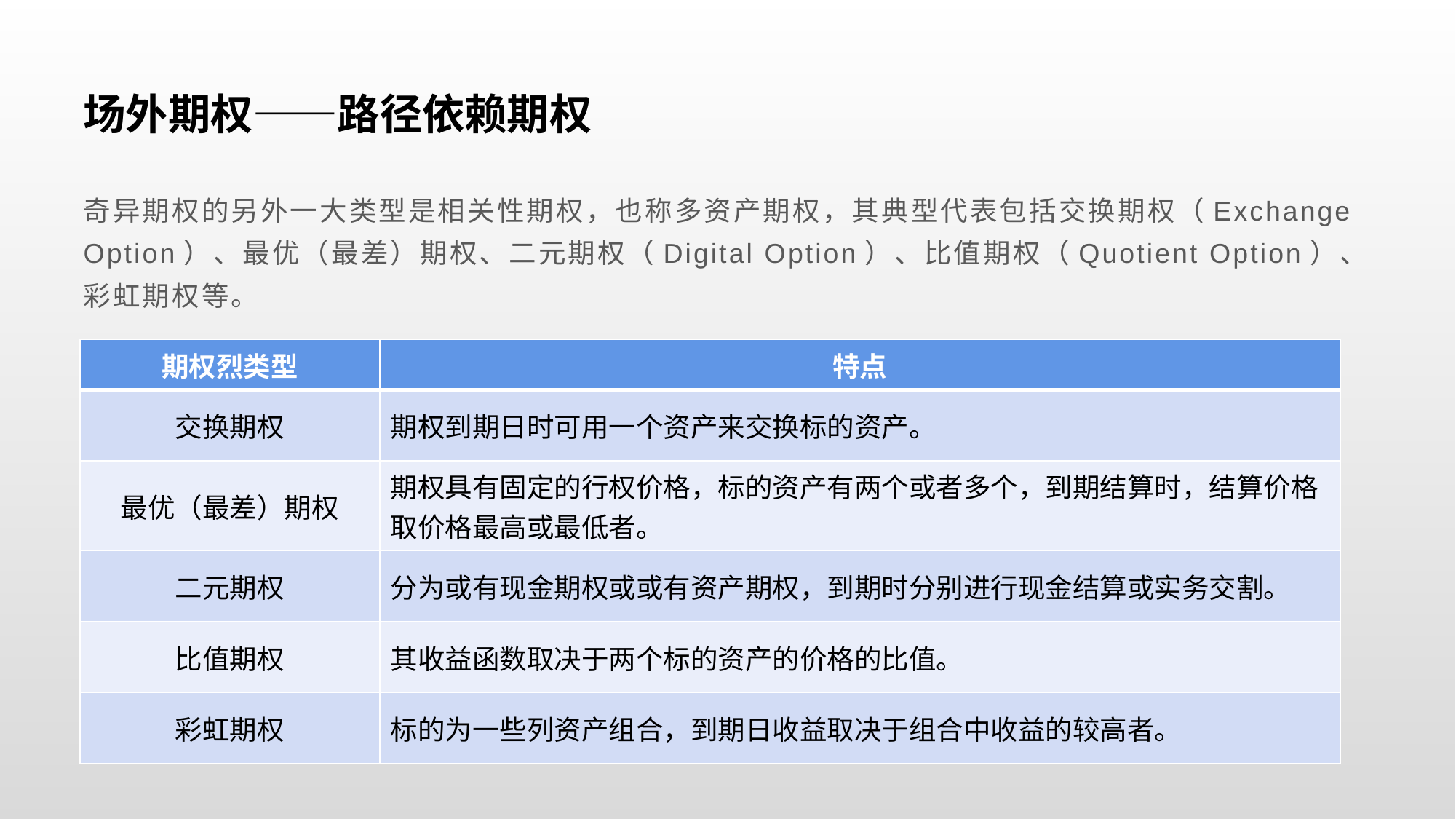

# 场外期权——路径依赖期权
奇异期权的另外一大类型是相关性期权，也称多资产期权，其典型代表包括交换期权（Exchange Option）、最优（最差）期权、二元期权（Digital Option）、比值期权（Quotient Option）、彩虹期权等。
| 期权烈类型 | 特点 |
| --- | --- |
| 交换期权 | 期权到期日时可用一个资产来交换标的资产。 |
| 最优（最差）期权 | 期权具有固定的行权价格，标的资产有两个或者多个，到期结算时，结算价格取价格最高或最低者。 |
| 二元期权 | 分为或有现金期权或或有资产期权，到期时分别进行现金结算或实务交割。 |
| 比值期权 | 其收益函数取决于两个标的资产的价格的比值。 |
| 彩虹期权 | 标的为一些列资产组合，到期日收益取决于组合中收益的较高者。 |